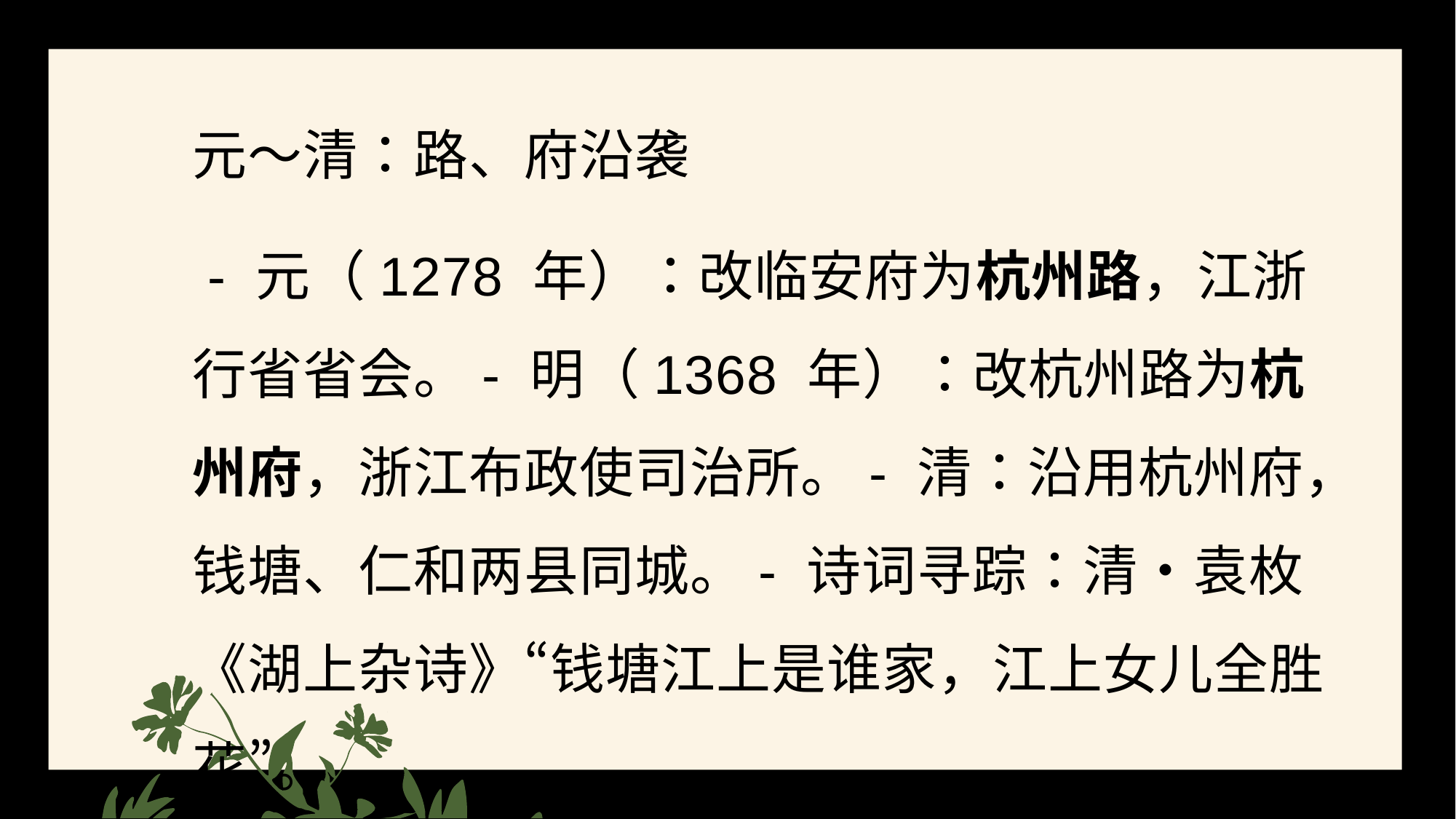

元～清：路、府沿袭
 - 元（1278 年）：改临安府为杭州路，江浙行省省会。- 明（1368 年）：改杭州路为杭州府，浙江布政使司治所。- 清：沿用杭州府，钱塘、仁和两县同城。- 诗词寻踪：清・袁枚《湖上杂诗》“钱塘江上是谁家，江上女儿全胜花”。